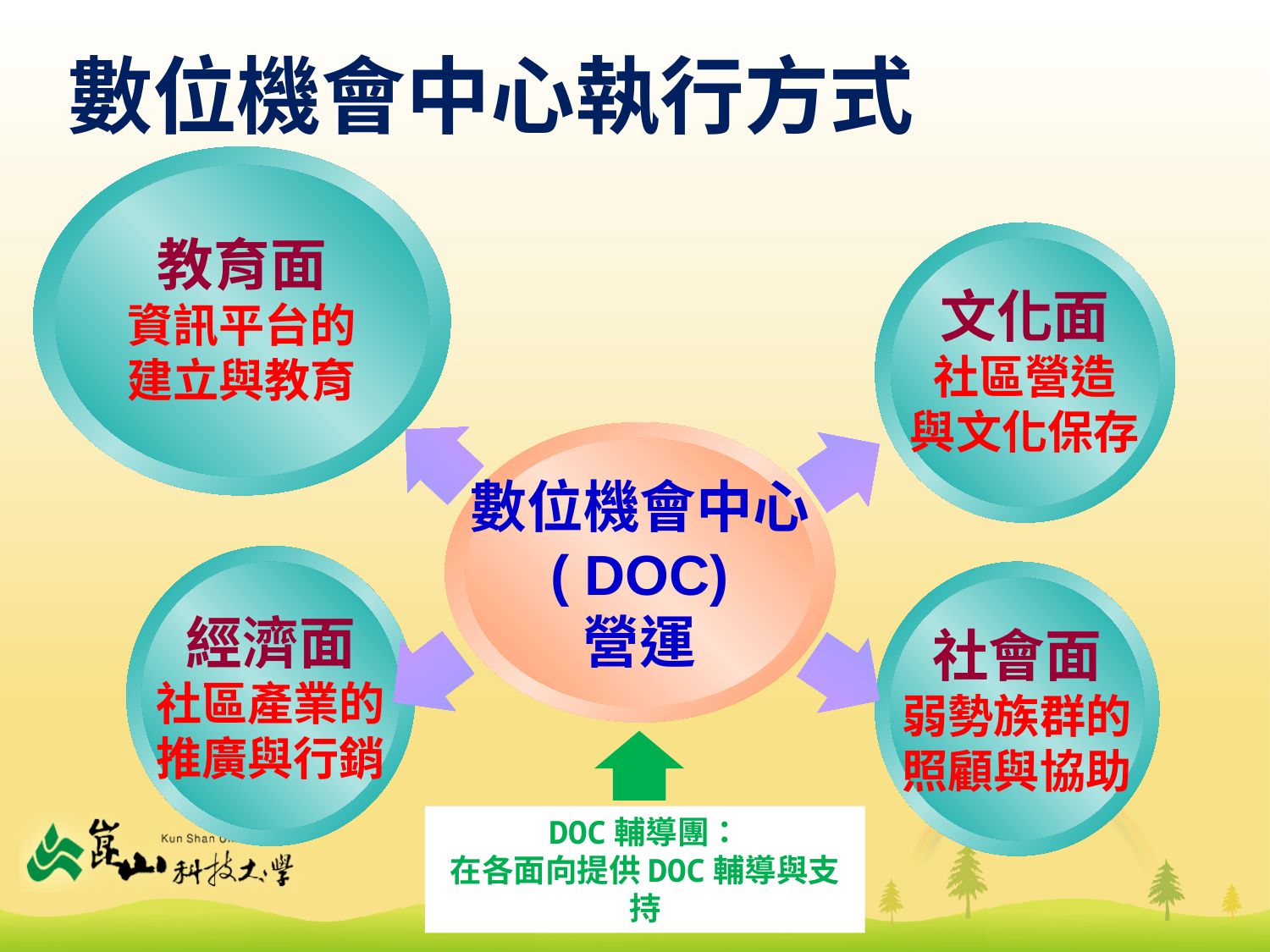

# 數位機會中心執行方式

教育面
資訊平台的
建立與教育

文化面
社區營造
與文化保存

數位機會中心
( DOC)
營運

經濟面
社區產業的
推廣與行銷

社會面
弱勢族群的
照顧與協助

DOC輔導團：
在各面向提供DOC輔導與支持